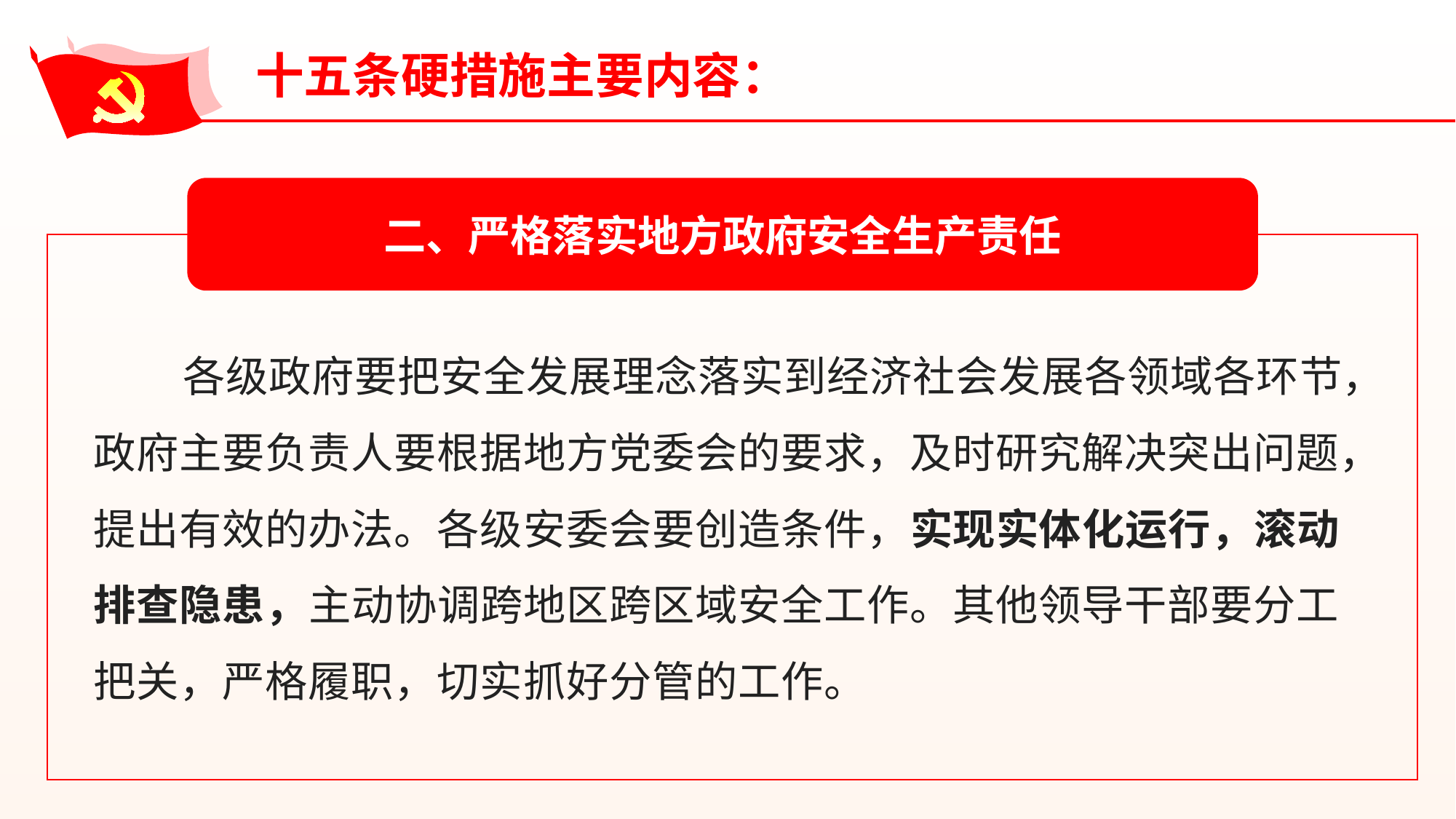

十五条硬措施主要内容：
二、严格落实地方政府安全生产责任

   各级政府要把安全发展理念落实到经济社会发展各领域各环节，政府主要负责人要根据地方党委会的要求，及时研究解决突出问题，提出有效的办法。各级安委会要创造条件，实现实体化运行，滚动排查隐患，主动协调跨地区跨区域安全工作。其他领导干部要分工把关，严格履职，切实抓好分管的工作。